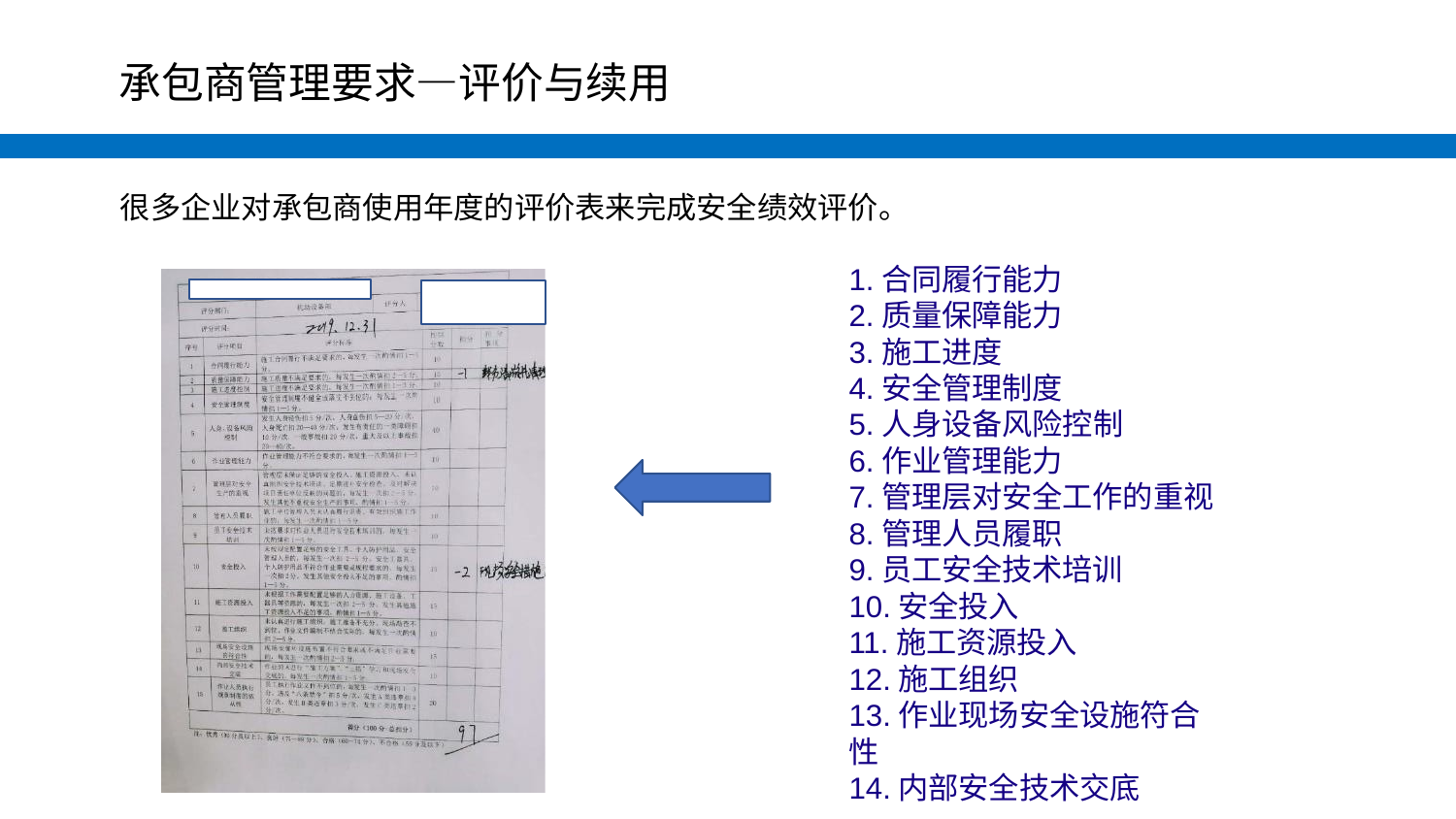

#
承包商管理要求—评价与续用
很多企业对承包商使用年度的评价表来完成安全绩效评价。

1.合同履行能力
2.质量保障能力
3.施工进度
4.安全管理制度
5.人身设备风险控制
6.作业管理能力
7.管理层对安全工作的重视
8.管理人员履职
9.员工安全技术培训
10.安全投入
11.施工资源投入
12.施工组织
13.作业现场安全设施符合性
14.内部安全技术交底